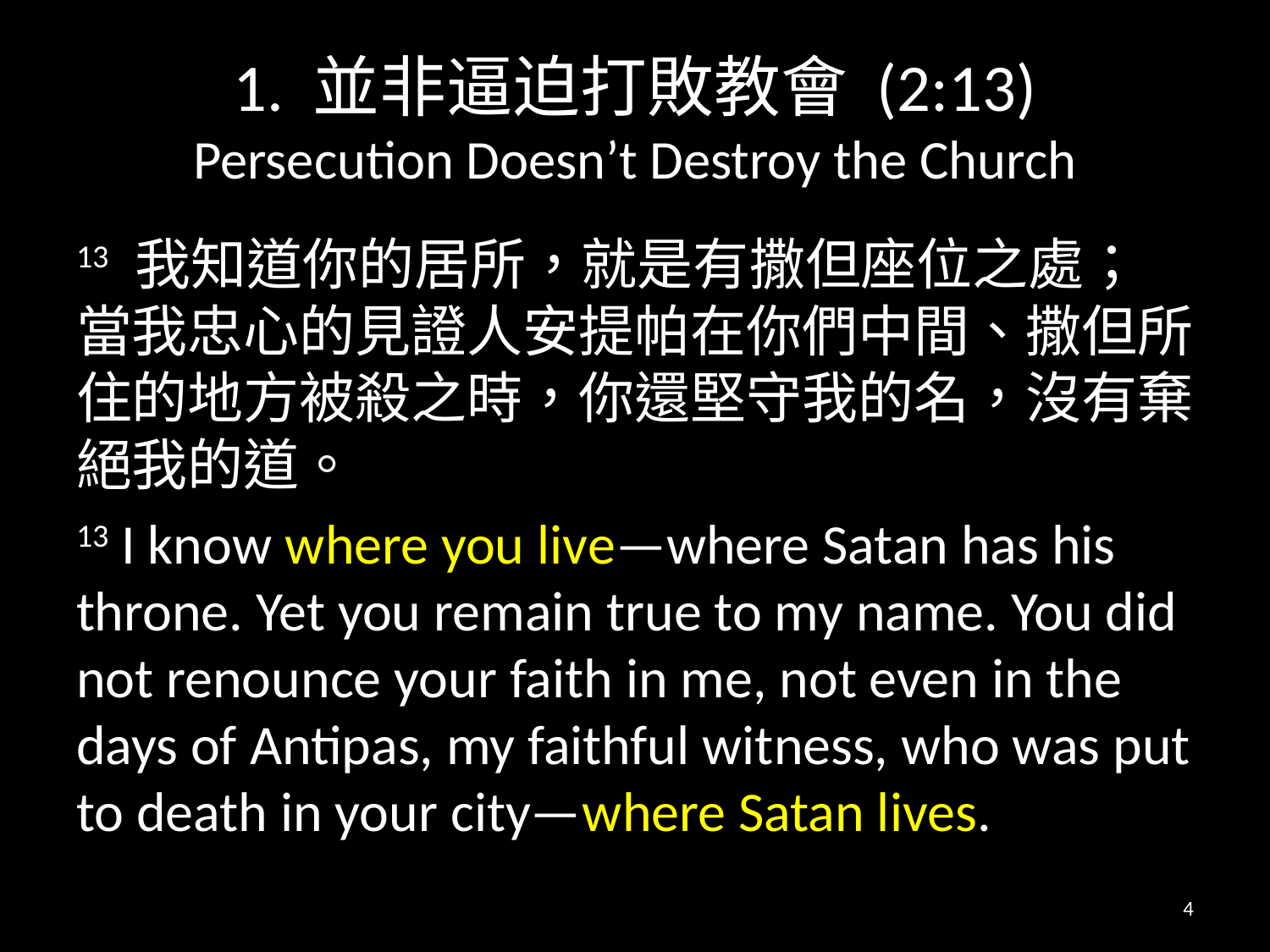

# 1. 並非逼迫打敗教會 (2:13) Persecution Doesn’t Destroy the Church
13 我知道你的居所，就是有撒但座位之處；當我忠心的見證人安提帕在你們中間、撒但所住的地方被殺之時，你還堅守我的名，沒有棄絕我的道。
13 I know where you live—where Satan has his throne. Yet you remain true to my name. You did not renounce your faith in me, not even in the days of Antipas, my faithful witness, who was put to death in your city—where Satan lives.

4